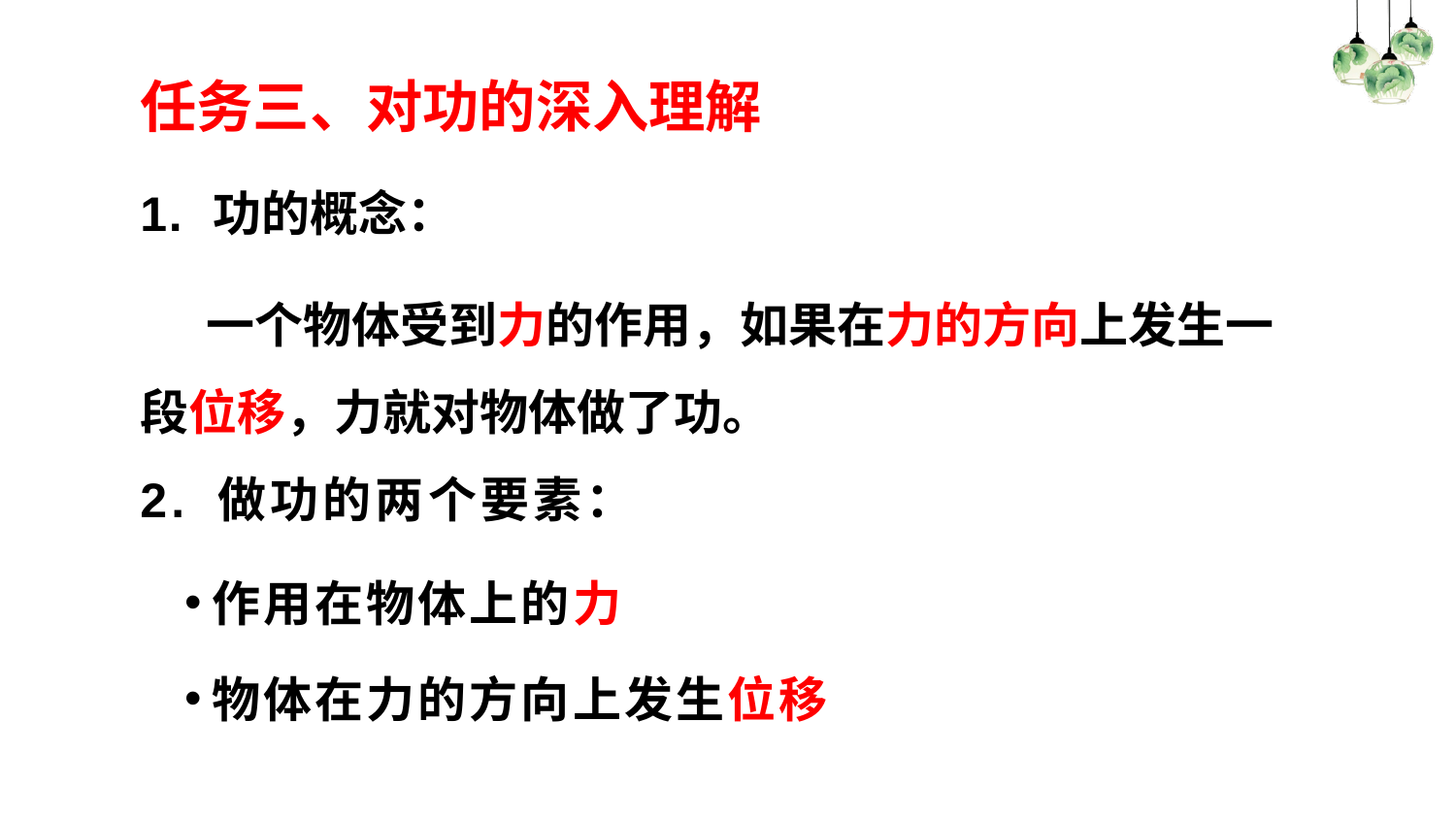

任务三、对功的深入理解
功的概念：
     一个物体受到力的作用，如果在力的方向上发生一段位移，力就对物体做了功。
# 2. 做功的两个要素：
作用在物体上的力
物体在力的方向上发生位移